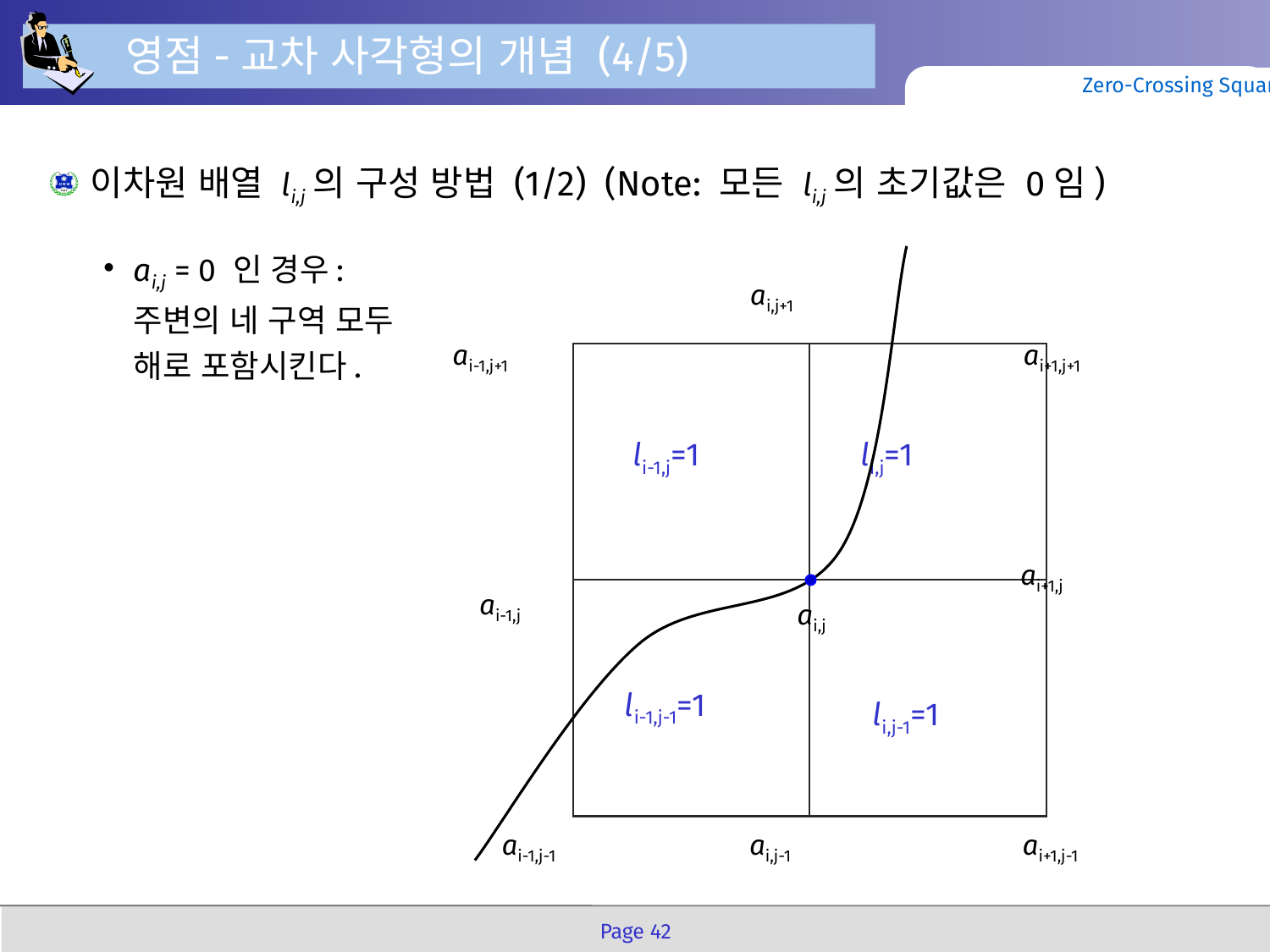

영점-교차 사각형의 개념 (4/5)
Zero-Crossing Squares
이차원 배열 li,j의 구성 방법 (1/2)  (Note: 모든 li,j의 초기값은 0임)
ai,j = 0 인 경우:
주변의 네 구역 모두
해로 포함시킨다.

ai,j+1
ai-1,j+1
ai+1,j+1

ai+1,j

ai-1,j
ai,j
ai-1,j-1
ai,j-1
ai+1,j-1
li-1,j=1
li,j=1
li-1,j-1=1
li,j-1=1
Page 42